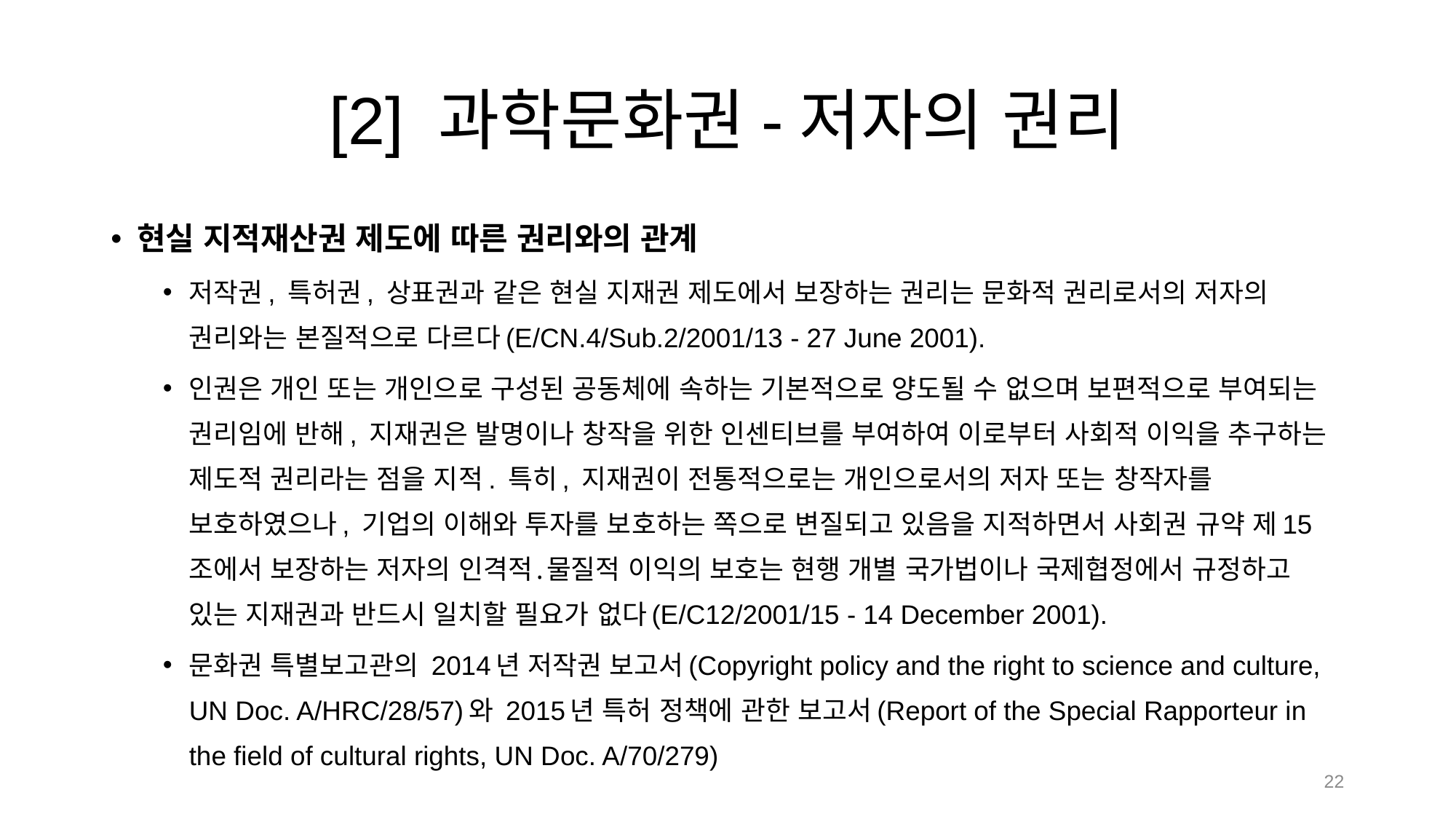

# [2] 과학문화권-저자의 권리
현실 지적재산권 제도에 따른 권리와의 관계
저작권, 특허권, 상표권과 같은 현실 지재권 제도에서 보장하는 권리는 문화적 권리로서의 저자의 권리와는 본질적으로 다르다(E/CN.4/Sub.2/2001/13 - 27 June 2001).
인권은 개인 또는 개인으로 구성된 공동체에 속하는 기본적으로 양도될 수 없으며 보편적으로 부여되는 권리임에 반해, 지재권은 발명이나 창작을 위한 인센티브를 부여하여 이로부터 사회적 이익을 추구하는 제도적 권리라는 점을 지적. 특히, 지재권이 전통적으로는 개인으로서의 저자 또는 창작자를 보호하였으나, 기업의 이해와 투자를 보호하는 쪽으로 변질되고 있음을 지적하면서 사회권 규약 제15조에서 보장하는 저자의 인격적․물질적 이익의 보호는 현행 개별 국가법이나 국제협정에서 규정하고 있는 지재권과 반드시 일치할 필요가 없다(E/C12/2001/15 - 14 December 2001).
문화권 특별보고관의 2014년 저작권 보고서(Copyright policy and the right to science and culture, UN Doc. A/HRC/28/57)와 2015년 특허 정책에 관한 보고서(Report of the Special Rapporteur in the field of cultural rights, UN Doc. A/70/279)
22